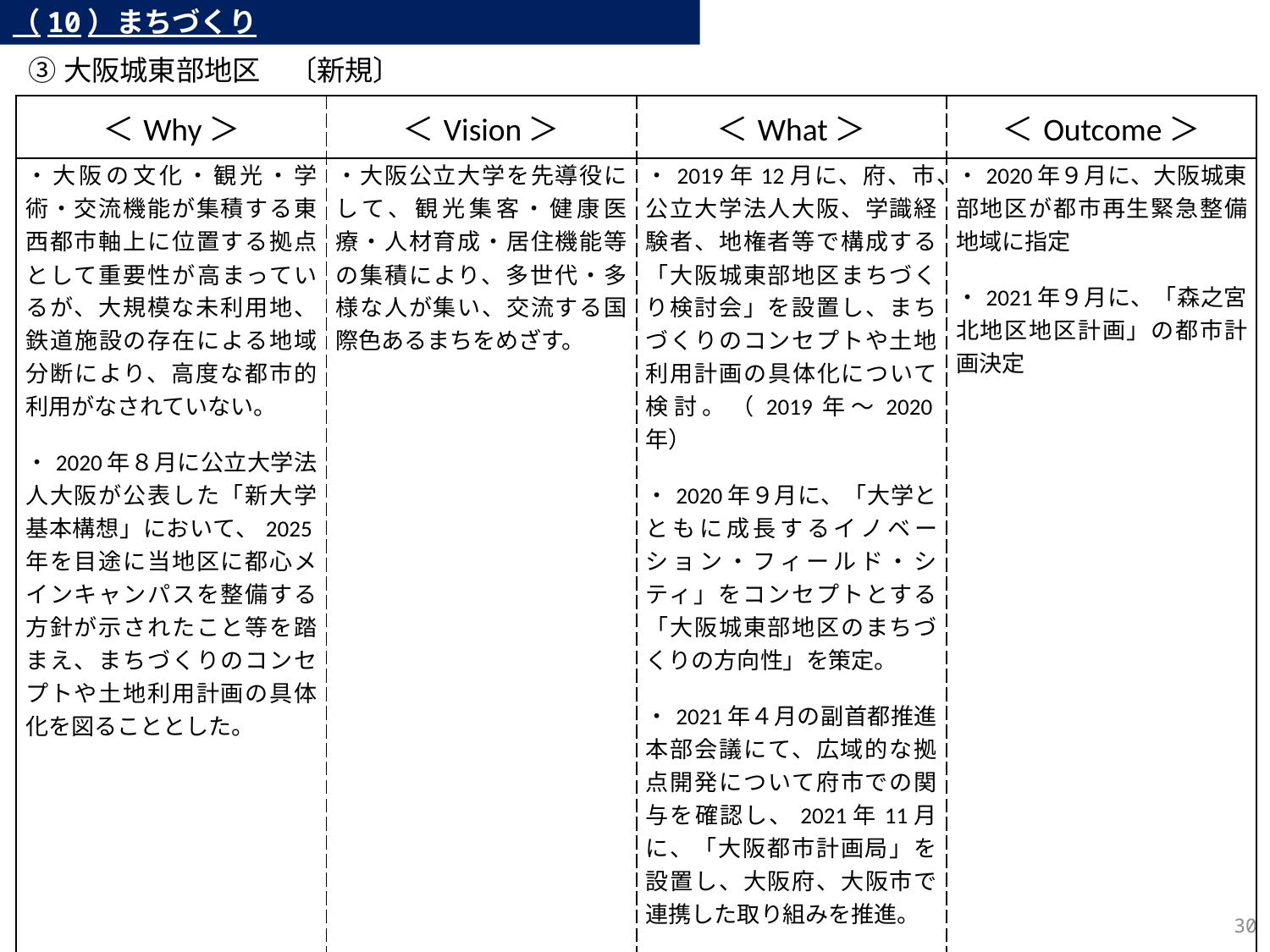

（10）まちづくり
③大阪城東部地区　〔新規〕
| ＜Why＞ | ＜Vision＞ | ＜What＞ | ＜Outcome＞ |
| --- | --- | --- | --- |
| ・大阪の文化・観光・学術・交流機能が集積する東西都市軸上に位置する拠点として重要性が高まっているが、大規模な未利用地、鉄道施設の存在による地域分断により、高度な都市的利用がなされていない。 ・2020年８月に公立大学法人大阪が公表した「新大学基本構想」において、2025年を目途に当地区に都心メインキャンパスを整備する方針が示されたこと等を踏まえ、まちづくりのコンセプトや土地利用計画の具体化を図ることとした。 | ・大阪公立大学を先導役にして、観光集客・健康医療・人材育成・居住機能等の集積により、多世代・多様な人が集い、交流する国際色あるまちをめざす。 | ・2019年12月に、府、市、公立大学法人大阪、学識経験者、地権者等で構成する「大阪城東部地区まちづくり検討会」を設置し、まちづくりのコンセプトや土地利用計画の具体化について検討。（2019年～2020年） ・2020年９月に、「大学とともに成長するイノベーション・フィールド・シティ」をコンセプトとする「大阪城東部地区のまちづくりの方向性」を策定。 ・2021年４月の副首都推進本部会議にて、広域的な拠点開発について府市での関与を確認し、2021年11月に、「大阪都市計画局」を設置し、大阪府、大阪市で連携した取り組みを推進。 ・2022年１月に、大阪府・市、地権者等の関係者による検討体制を構築。 | ・2020年９月に、大阪城東部地区が都市再生緊急整備地域に指定 ・2021年９月に、「森之宮北地区地区計画」の都市計画決定 |
30